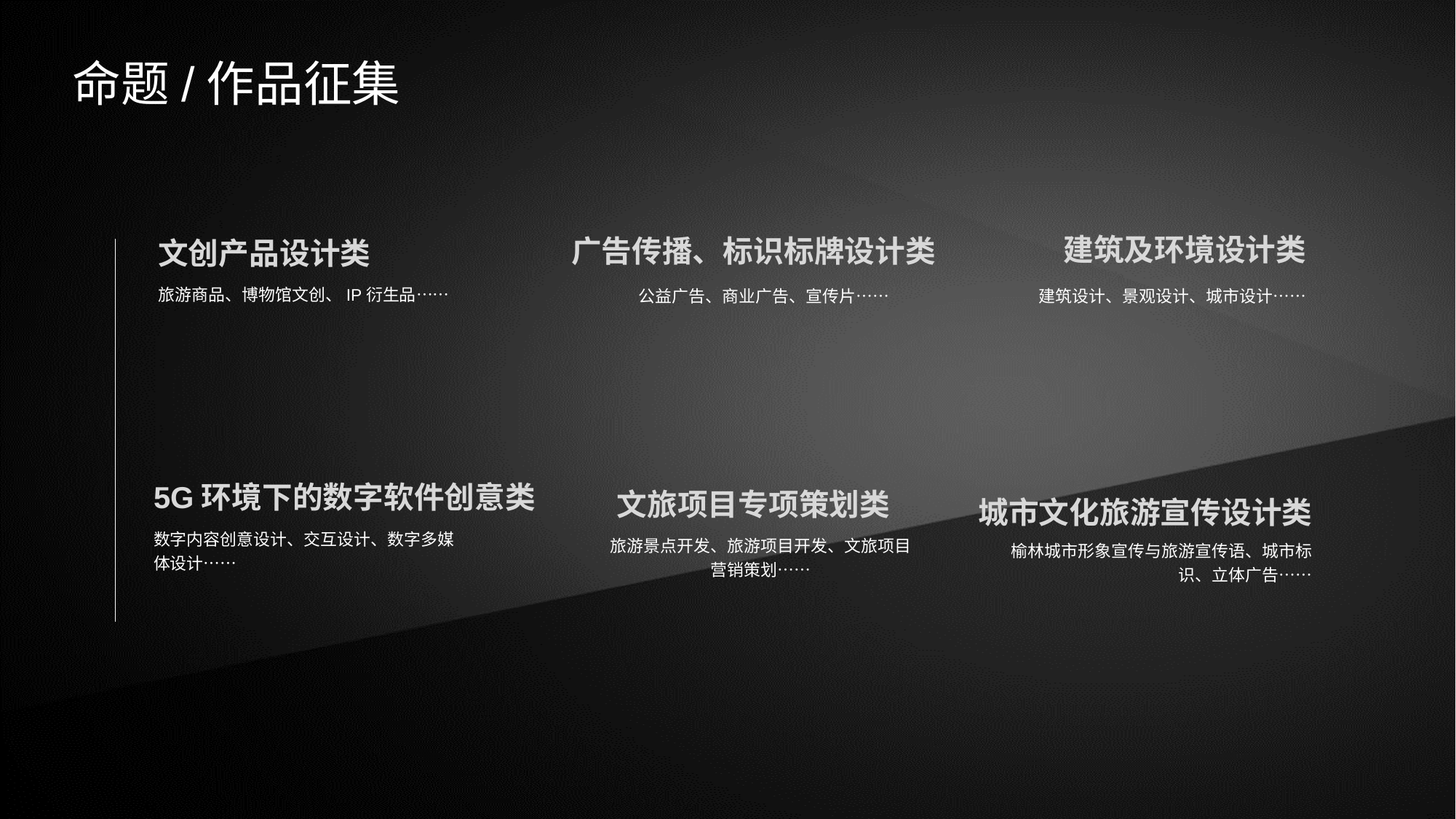

命题/作品征集
建筑及环境设计类
广告传播、标识标牌设计类
文创产品设计类
旅游商品、博物馆文创、IP衍生品……
公益广告、商业广告、宣传片……
建筑设计、景观设计、城市设计……
5G环境下的数字软件创意类
数字内容创意设计、交互设计、数字多媒体设计……
文旅项目专项策划类
旅游景点开发、旅游项目开发、文旅项目营销策划……
城市文化旅游宣传设计类
榆林城市形象宣传与旅游宣传语、城市标识、立体广告……